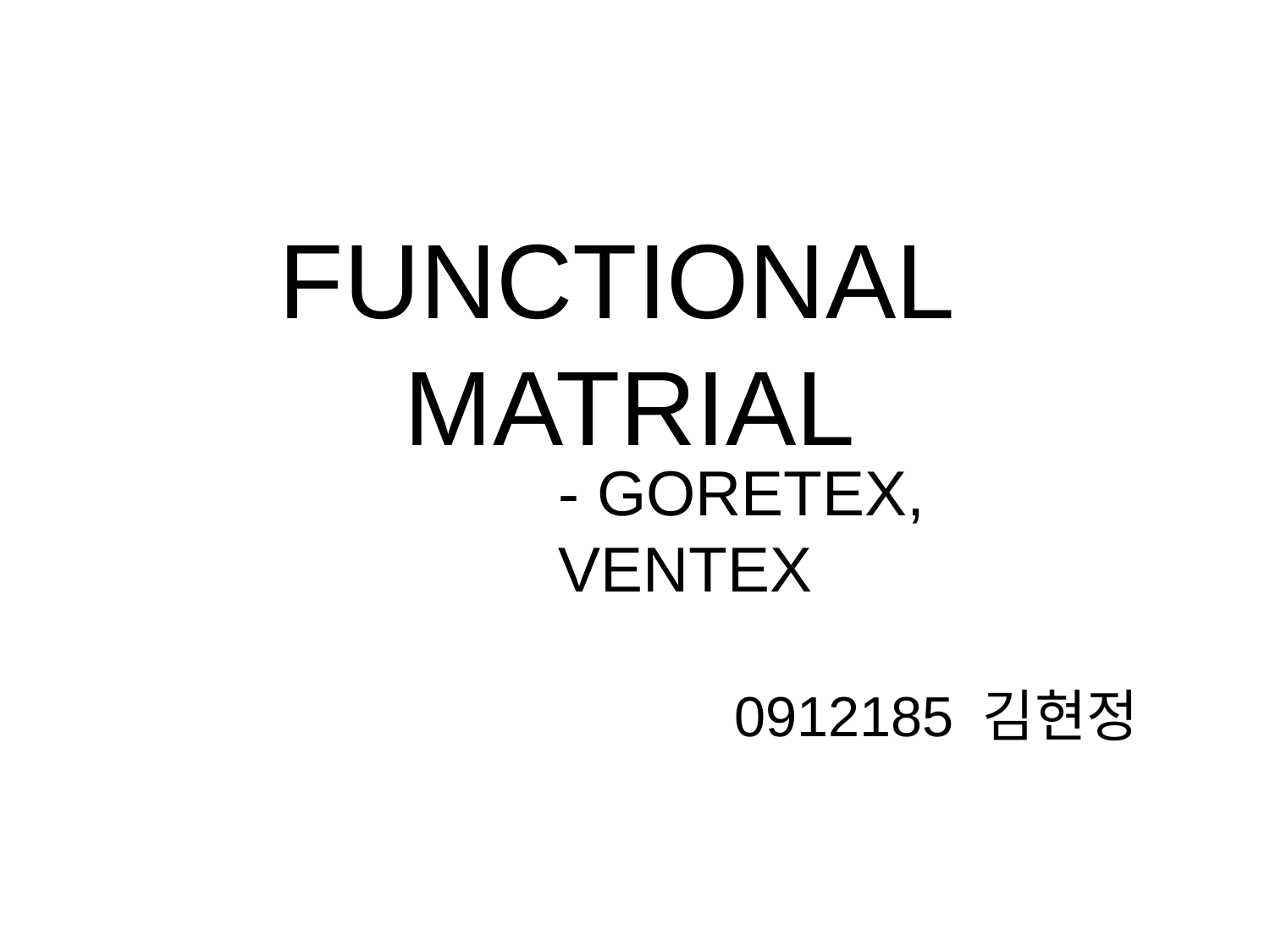

# FUNCTIONAL  MATRIAL
- GORETEX, VENTEX
0912185 김현정